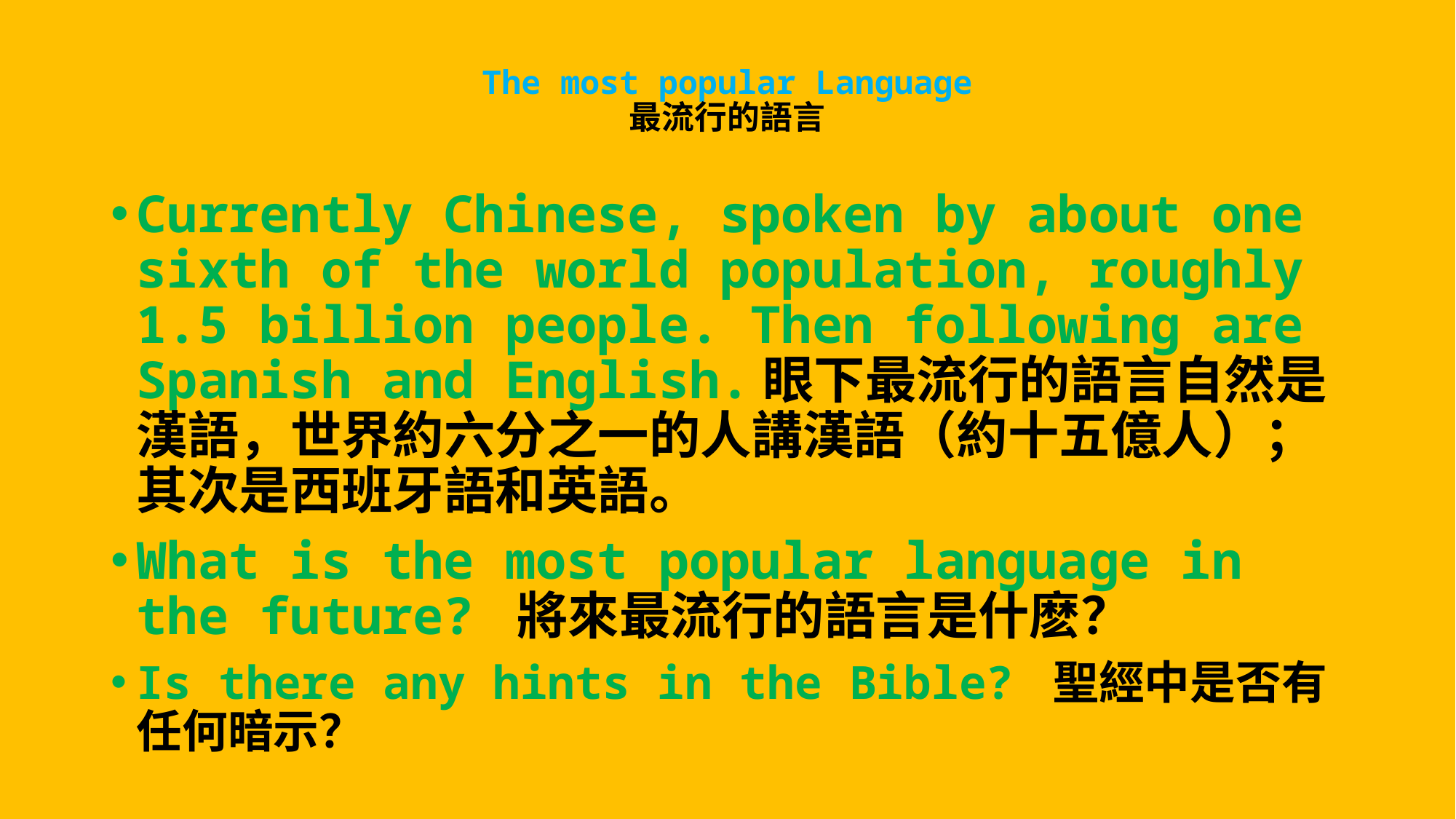

# The most popular Language 最流行的語言
Currently Chinese, spoken by about one sixth of the world population, roughly 1.5 billion people. Then following are Spanish and English.眼下最流行的語言自然是漢語，世界約六分之一的人講漢語（約十五億人）；其次是西班牙語和英語。
What is the most popular language in the future? 將來最流行的語言是什麽？
Is there any hints in the Bible? 聖經中是否有任何暗示？